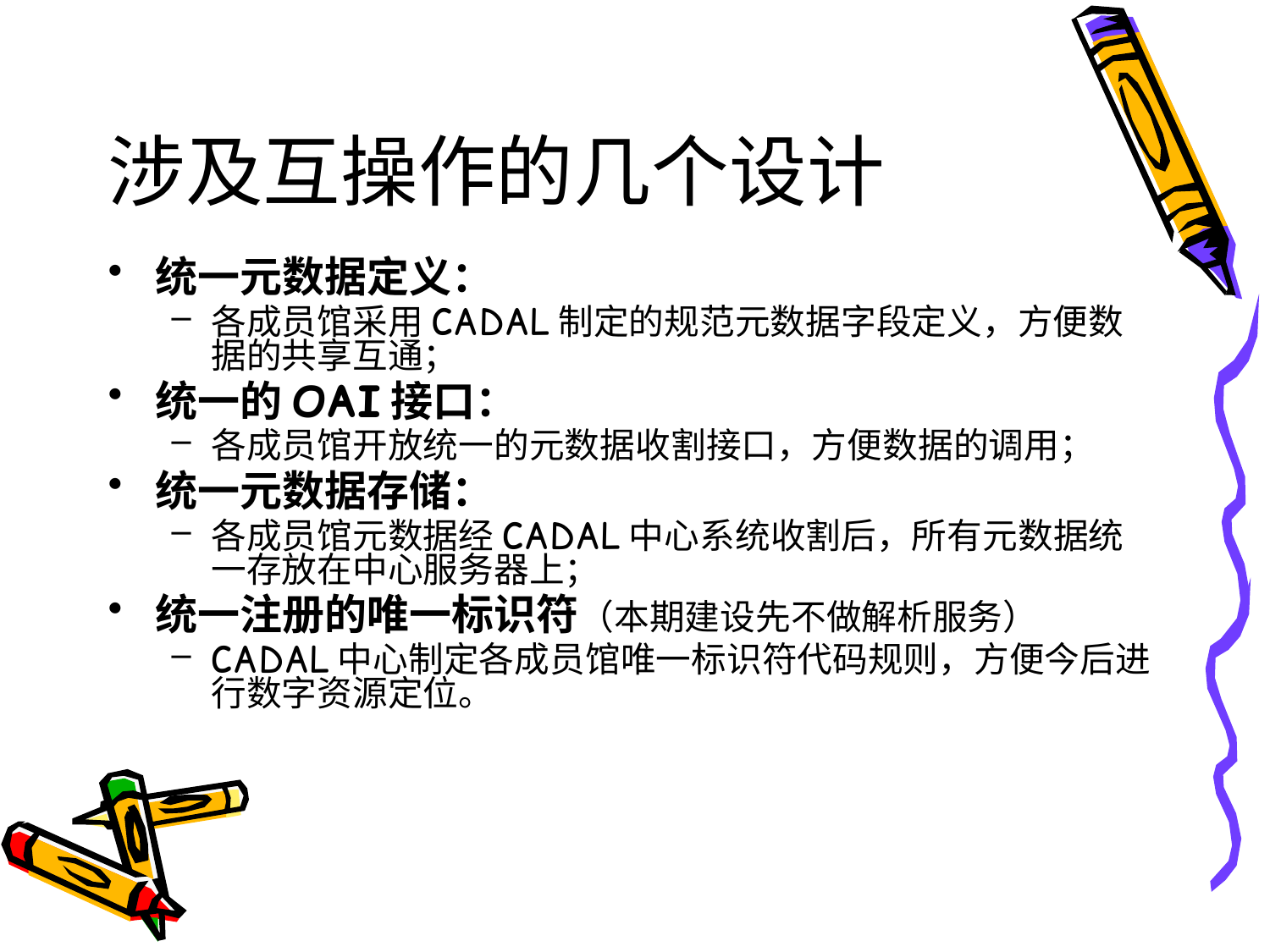

# 涉及互操作的几个设计
统一元数据定义：
各成员馆采用CADAL制定的规范元数据字段定义，方便数据的共享互通；
统一的OAI接口：
各成员馆开放统一的元数据收割接口，方便数据的调用；
统一元数据存储：
各成员馆元数据经CADAL中心系统收割后，所有元数据统一存放在中心服务器上；
统一注册的唯一标识符（本期建设先不做解析服务）
CADAL中心制定各成员馆唯一标识符代码规则，方便今后进行数字资源定位。